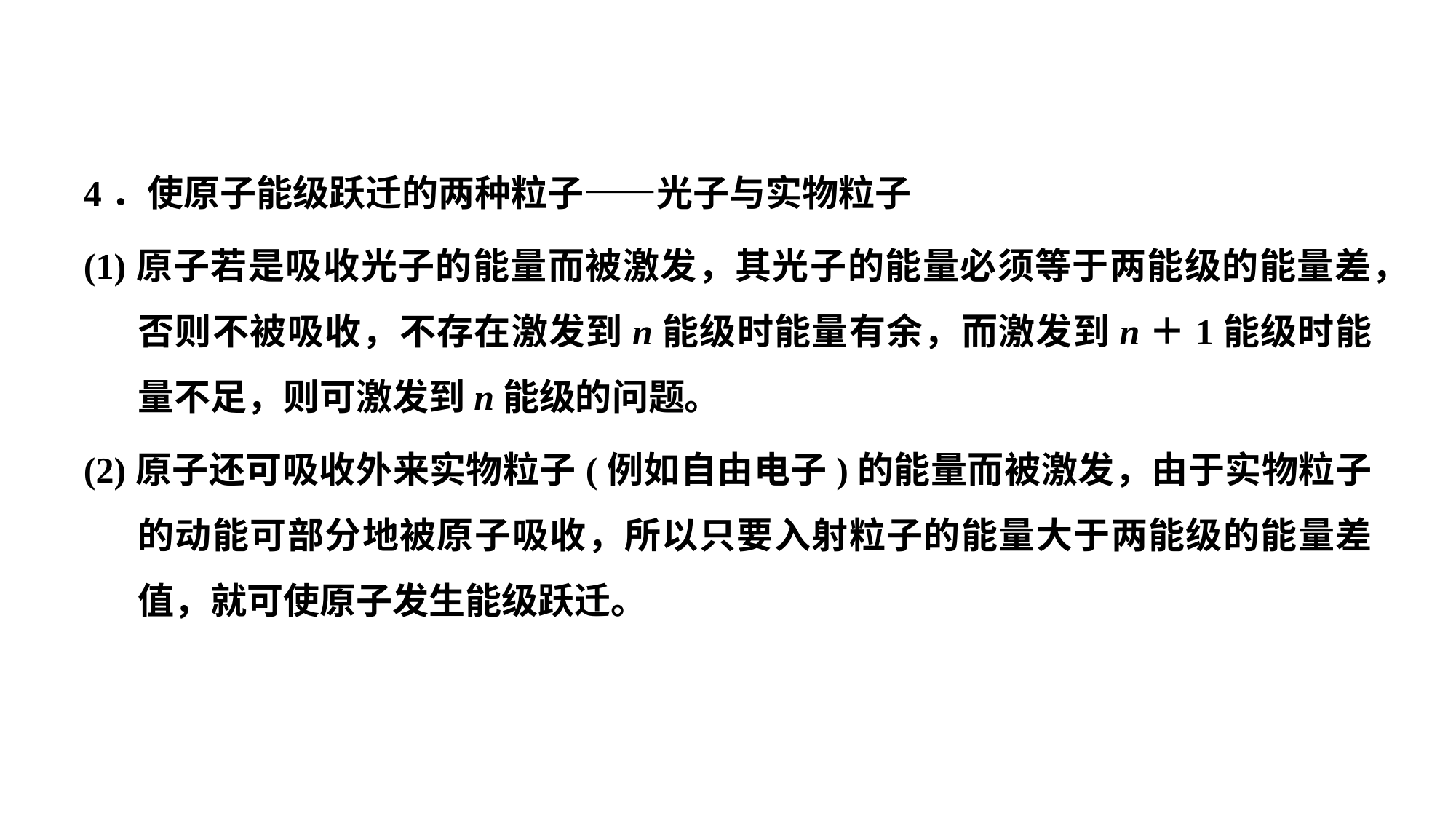

4．使原子能级跃迁的两种粒子——光子与实物粒子
(1)原子若是吸收光子的能量而被激发，其光子的能量必须等于两能级的能量差，否则不被吸收，不存在激发到n能级时能量有余，而激发到n＋1能级时能量不足，则可激发到n能级的问题。
(2)原子还可吸收外来实物粒子(例如自由电子)的能量而被激发，由于实物粒子的动能可部分地被原子吸收，所以只要入射粒子的能量大于两能级的能量差值，就可使原子发生能级跃迁。